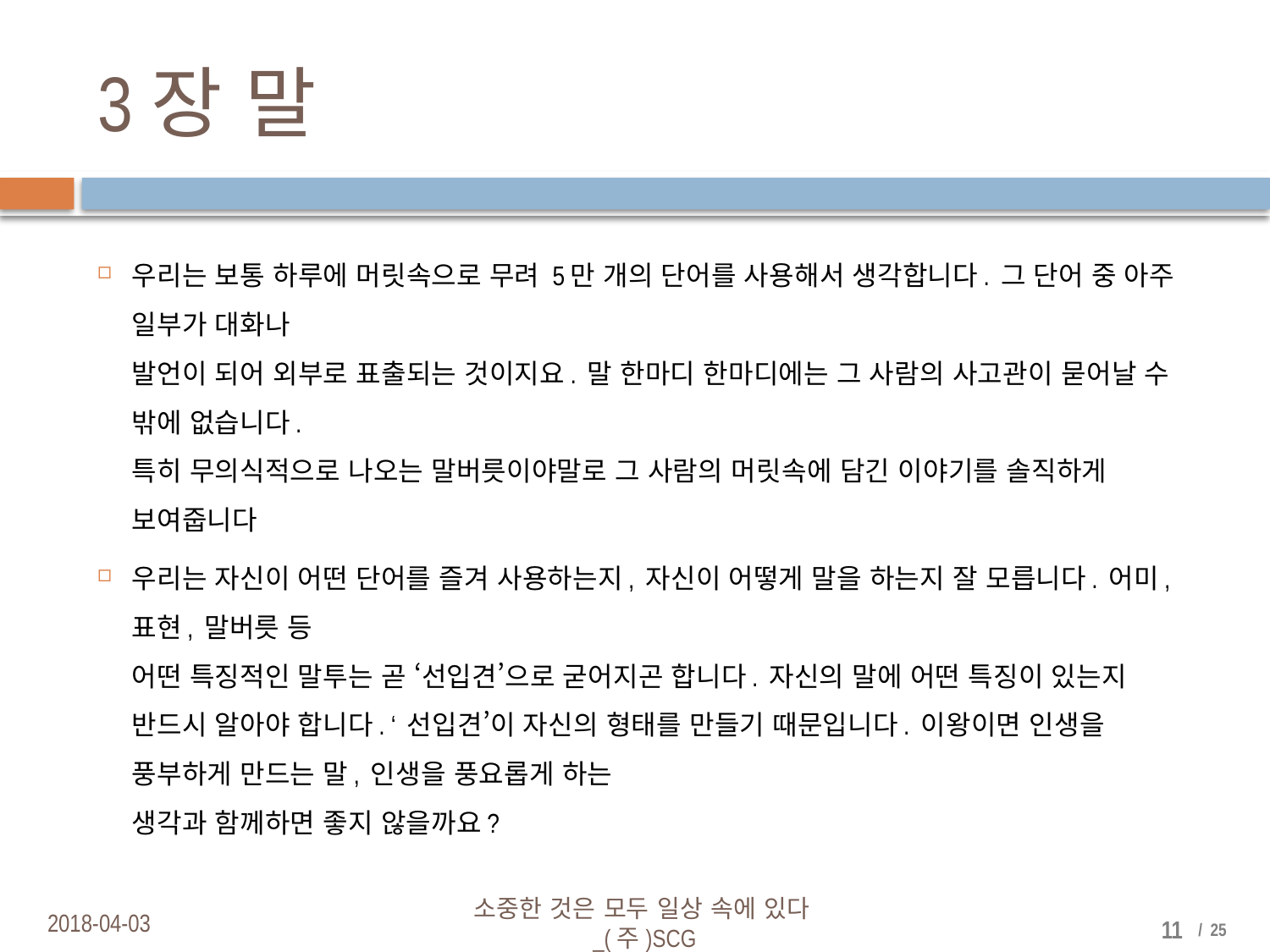

# 3장 말
우리는 보통 하루에 머릿속으로 무려 5만 개의 단어를 사용해서 생각합니다. 그 단어 중 아주 일부가 대화나
발언이 되어 외부로 표출되는 것이지요. 말 한마디 한마디에는 그 사람의 사고관이 묻어날 수 밖에 없습니다.
특히 무의식적으로 나오는 말버릇이야말로 그 사람의 머릿속에 담긴 이야기를 솔직하게 보여줍니다
우리는 자신이 어떤 단어를 즐겨 사용하는지, 자신이 어떻게 말을 하는지 잘 모릅니다. 어미, 표현, 말버릇 등
어떤 특징적인 말투는 곧 ‘선입견’으로 굳어지곤 합니다. 자신의 말에 어떤 특징이 있는지 반드시 알아야 합니다. ‘ 선입견’이 자신의 형태를 만들기 때문입니다. 이왕이면 인생을 풍부하게 만드는 말, 인생을 풍요롭게 하는
생각과 함께하면 좋지 않을까요?
2018-04-03
소중한 것은 모두 일상 속에 있다_(주)SCG
11